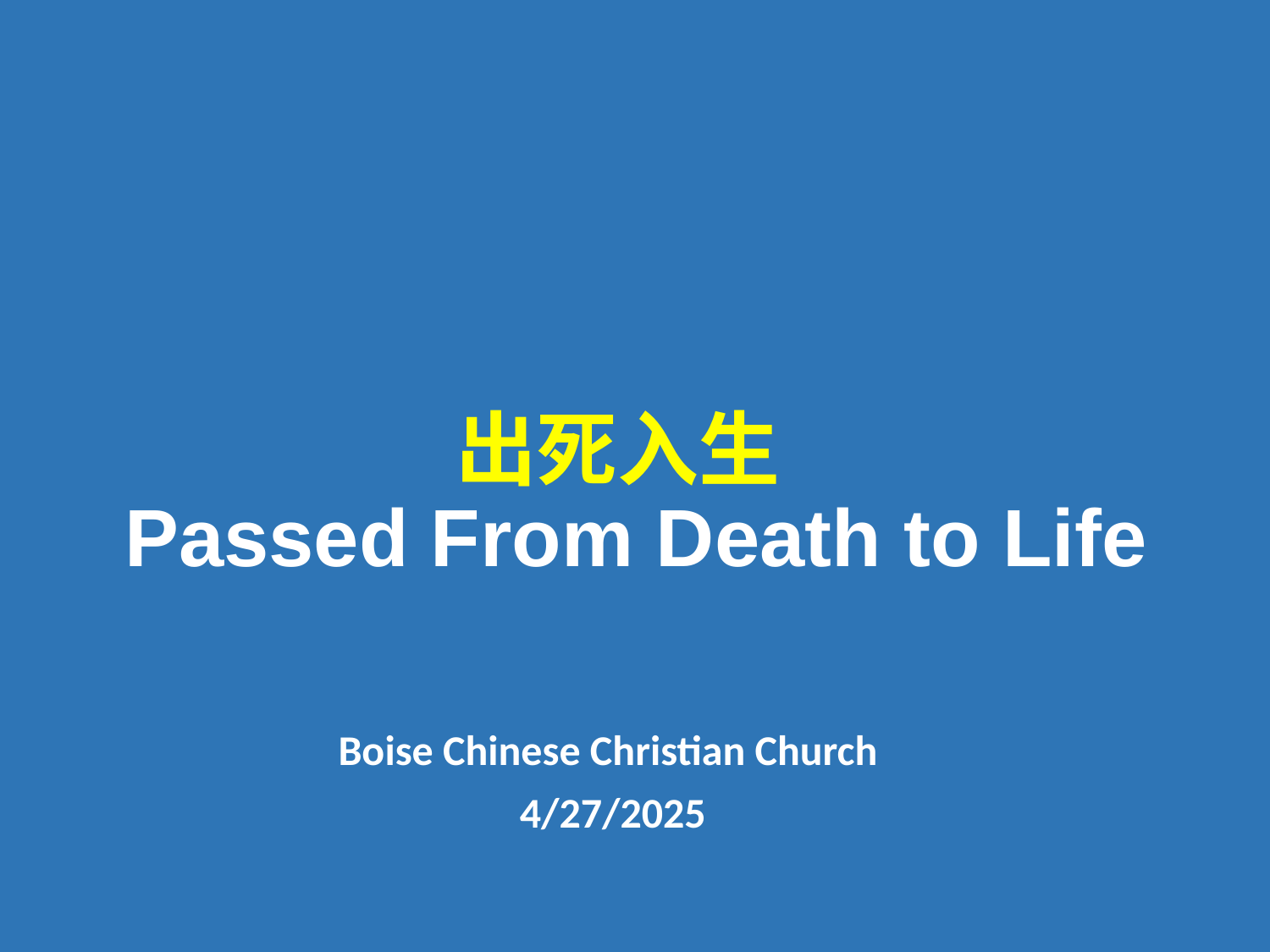

# 出死入生 Passed From Death to Life
Boise Chinese Christian Church
4/27/2025